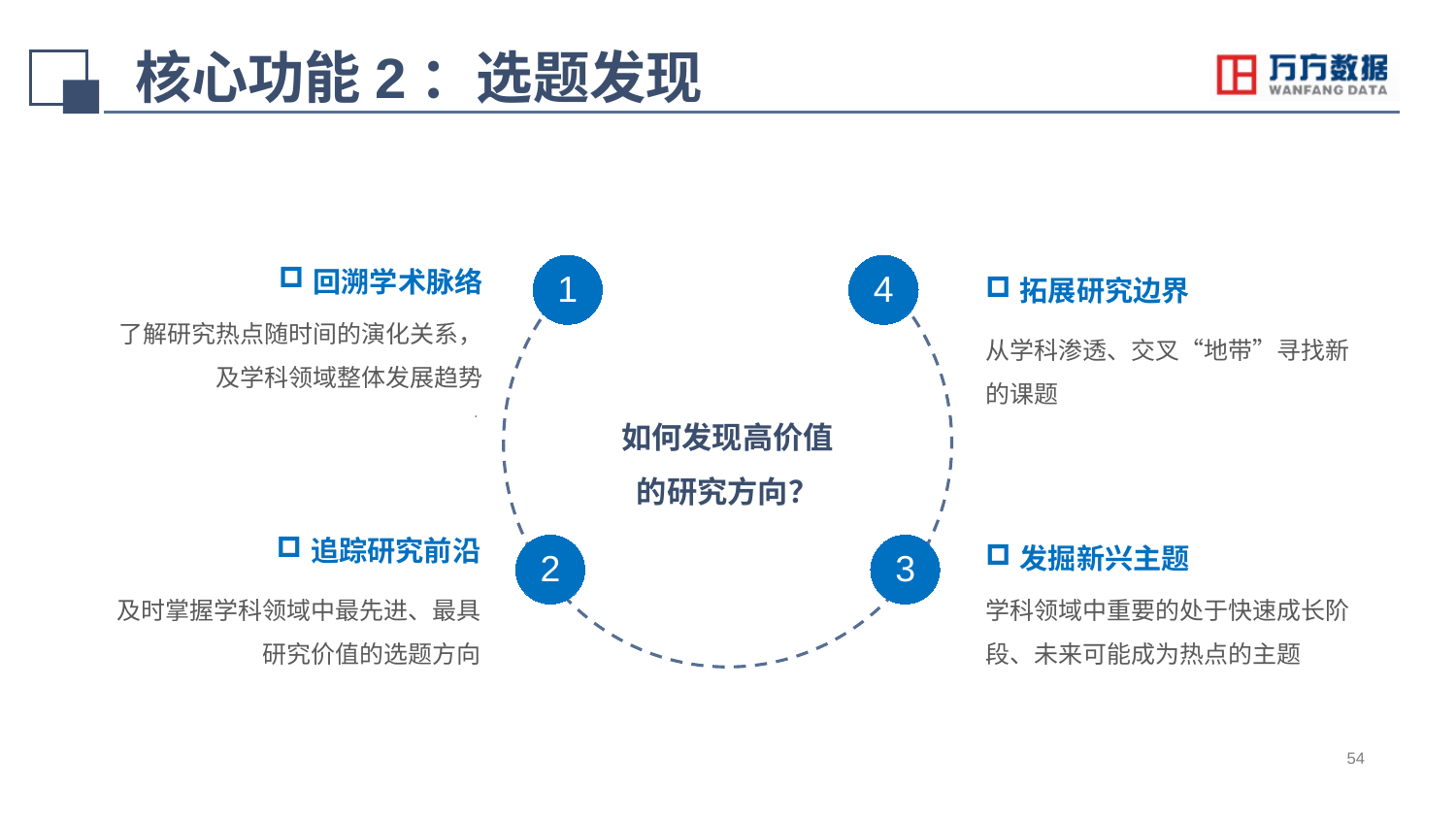

核心功能2：选题发现
回溯学术脉络
了解研究热点随时间的演化关系，及学科领域整体发展趋势
.
1
4
拓展研究边界
从学科渗透、交叉“地带”寻找新的课题

如何发现高价值
的研究方向？
追踪研究前沿
及时掌握学科领域中最先进、最具研究价值的选题方向
发掘新兴主题
学科领域中重要的处于快速成长阶段、未来可能成为热点的主题
2
3
54